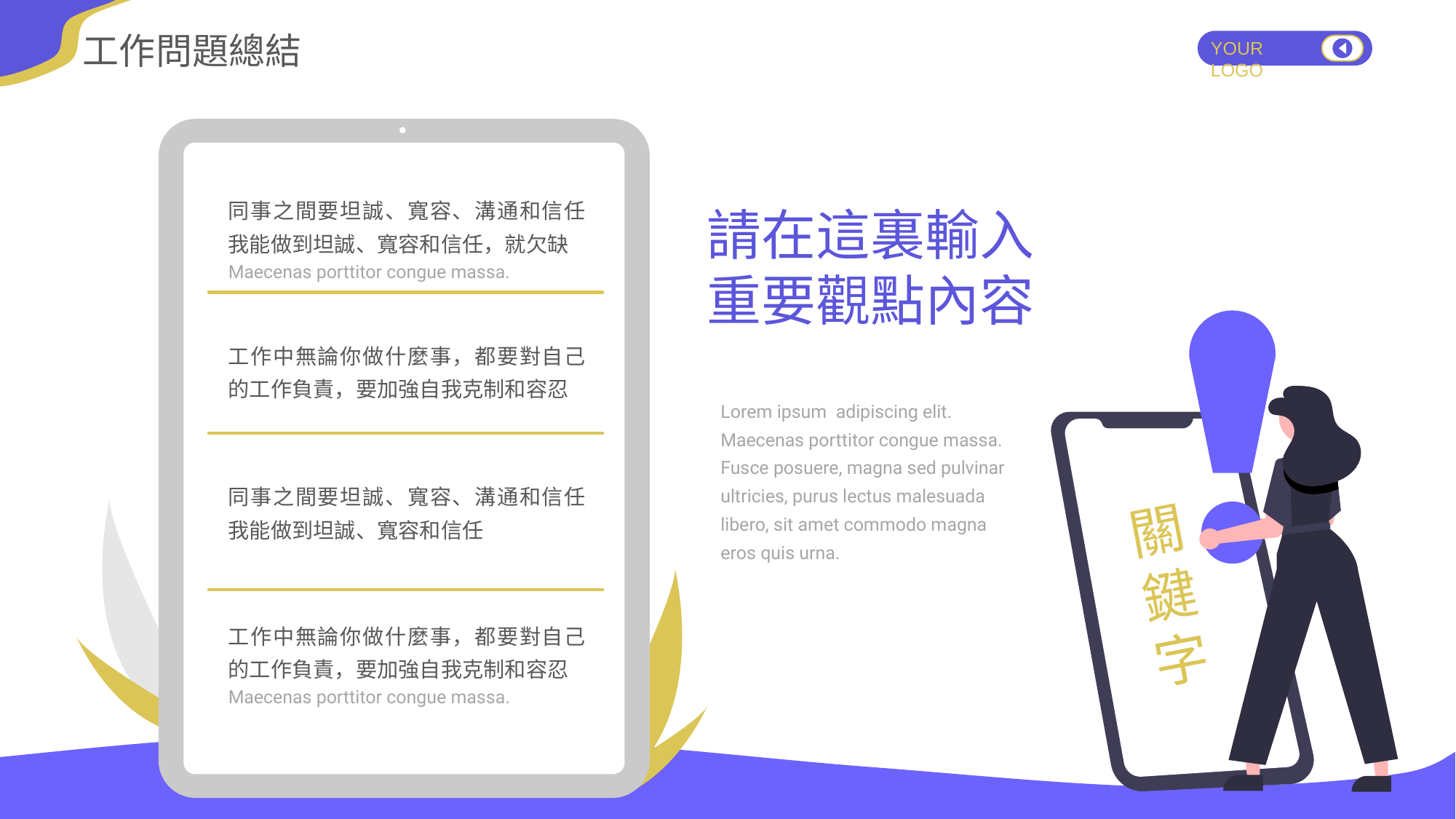

工作問題總結

YOUR LOGO

同事之間要坦誠、寬容、溝通和信任我能做到坦誠、寬容和信任，就欠缺
請在這裏輸入重要觀點內容
Maecenas porttitor congue massa.

工作中無論你做什麼事，都要對自己的工作負責，要加強自我克制和容忍
Lorem ipsum  adipiscing elit. Maecenas porttitor congue massa. Fusce posuere, magna sed pulvinar ultricies, purus lectus malesuada libero, sit amet commodo magna eros quis urna.
同事之間要坦誠、寬容、溝通和信任我能做到坦誠、寬容和信任
關鍵字

工作中無論你做什麼事，都要對自己的工作負責，要加強自我克制和容忍

Maecenas porttitor congue massa.